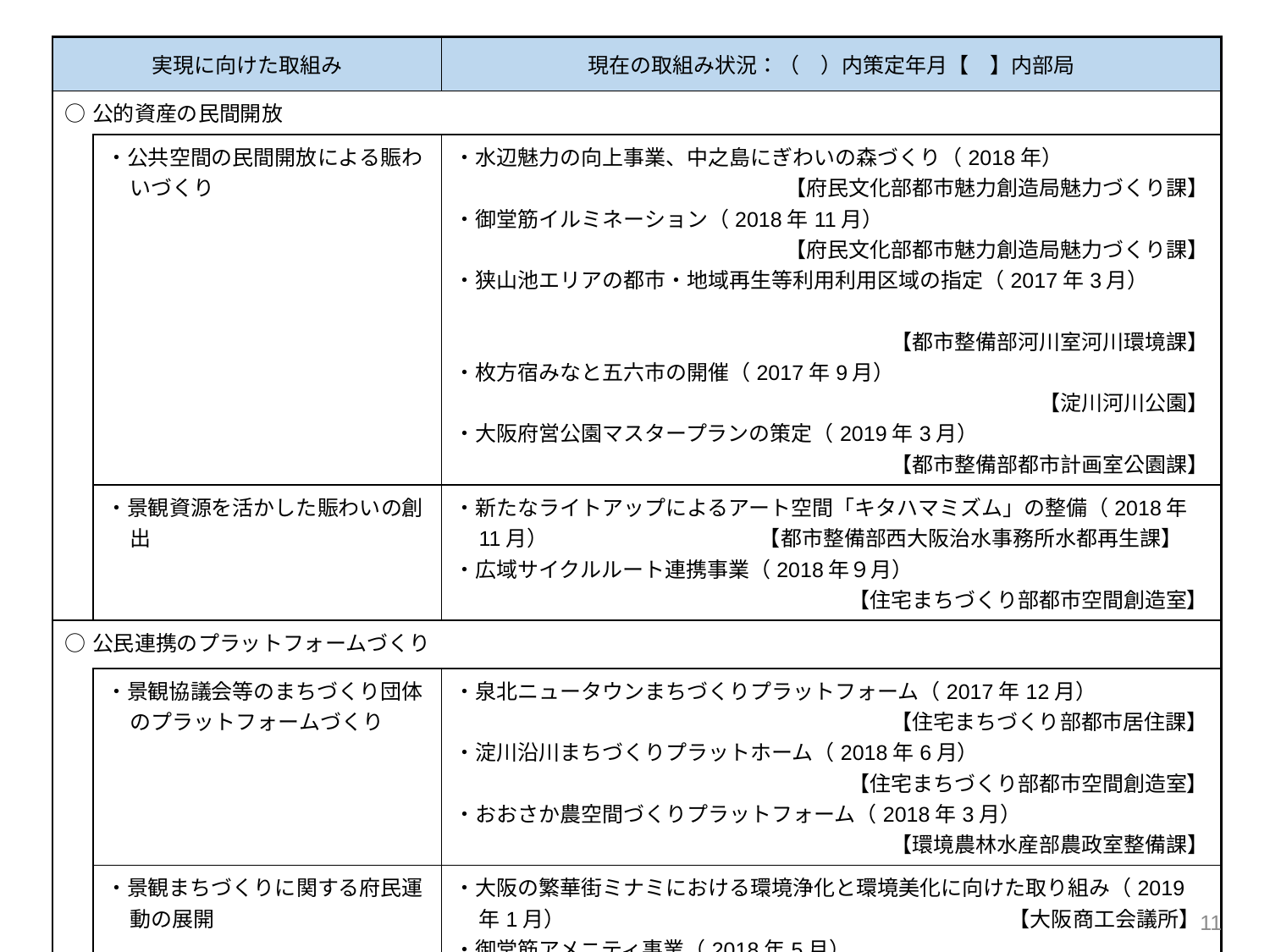

| 実現に向けた取組み |  | 現在の取組み状況：（　）内策定年月【　】内部局 |
| --- | --- | --- |
| ○公的資産の民間開放 |  |  |
|  | ・公共空間の民間開放による賑わいづくり | ・水辺魅力の向上事業、中之島にぎわいの森づくり（2018年） 【府民文化部都市魅力創造局魅力づくり課】 ・御堂筋イルミネーション（2018年11月） 【府民文化部都市魅力創造局魅力づくり課】 ・狭山池エリアの都市・地域再生等利用利用区域の指定（2017年3月）　　　　　　 【都市整備部河川室河川環境課】 ・枚方宿みなと五六市の開催（2017年9月） 【淀川河川公園】 ・大阪府営公園マスタープランの策定（2019年3月） 【都市整備部都市計画室公園課】 |
|  | ・景観資源を活かした賑わいの創出 | ・新たなライトアップによるアート空間「キタハマミズム」の整備（2018年11月）　　　　　　　　　　【都市整備部西大阪治水事務所水都再生課】 ・広域サイクルルート連携事業（2018年９月） 【住宅まちづくり部都市空間創造室】 |
| ○公民連携のプラットフォームづくり |  |  |
|  | ・景観協議会等のまちづくり団体のプラットフォームづくり | ・泉北ニュータウンまちづくりプラットフォーム（2017年12月） 【住宅まちづくり部都市居住課】 ・淀川沿川まちづくりプラットホーム（2018年6月） 【住宅まちづくり部都市空間創造室】 ・おおさか農空間づくりプラットフォーム（2018年3月） 【環境農林水産部農政室整備課】 |
|  | ・景観まちづくりに関する府民運動の展開 | ・大阪の繁華街ミナミにおける環境浄化と環境美化に向けた取り組み（2019年1月）　　　　　　　　　　　　　　　　　　　　　【大阪商工会議所】 ・御堂筋アメニティ事業（2018年5月） 【公益財団法人大阪みどりのトラスト協会】 ・第5回大阪景観広告フォーラムの実施（2018年11月） 【大阪屋外広告美術協同組合】 |
11